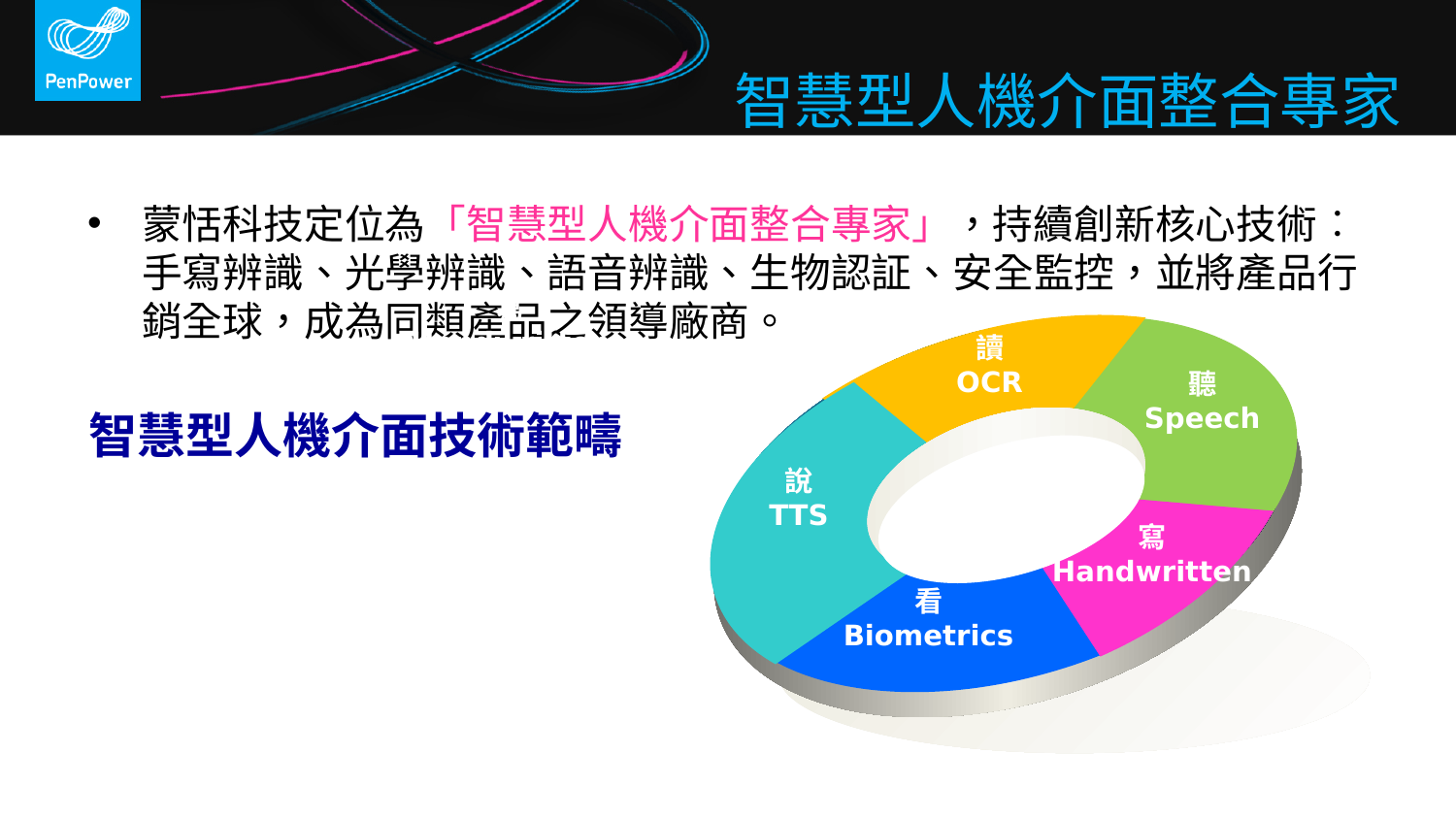

智慧型人機介面整合專家
蒙恬科技定位為「智慧型人機介面整合專家」，持續創新核心技術︰手寫辨識、光學辨識、語音辨識、生物認証、安全監控，並將產品行銷全球，成為同類產品之領導廠商。

寫
Handwritten

讀
OCR

聽
Speech

說
TTS

看
Biometrics

寫
Handwritten
智慧型人機介面技術範疇